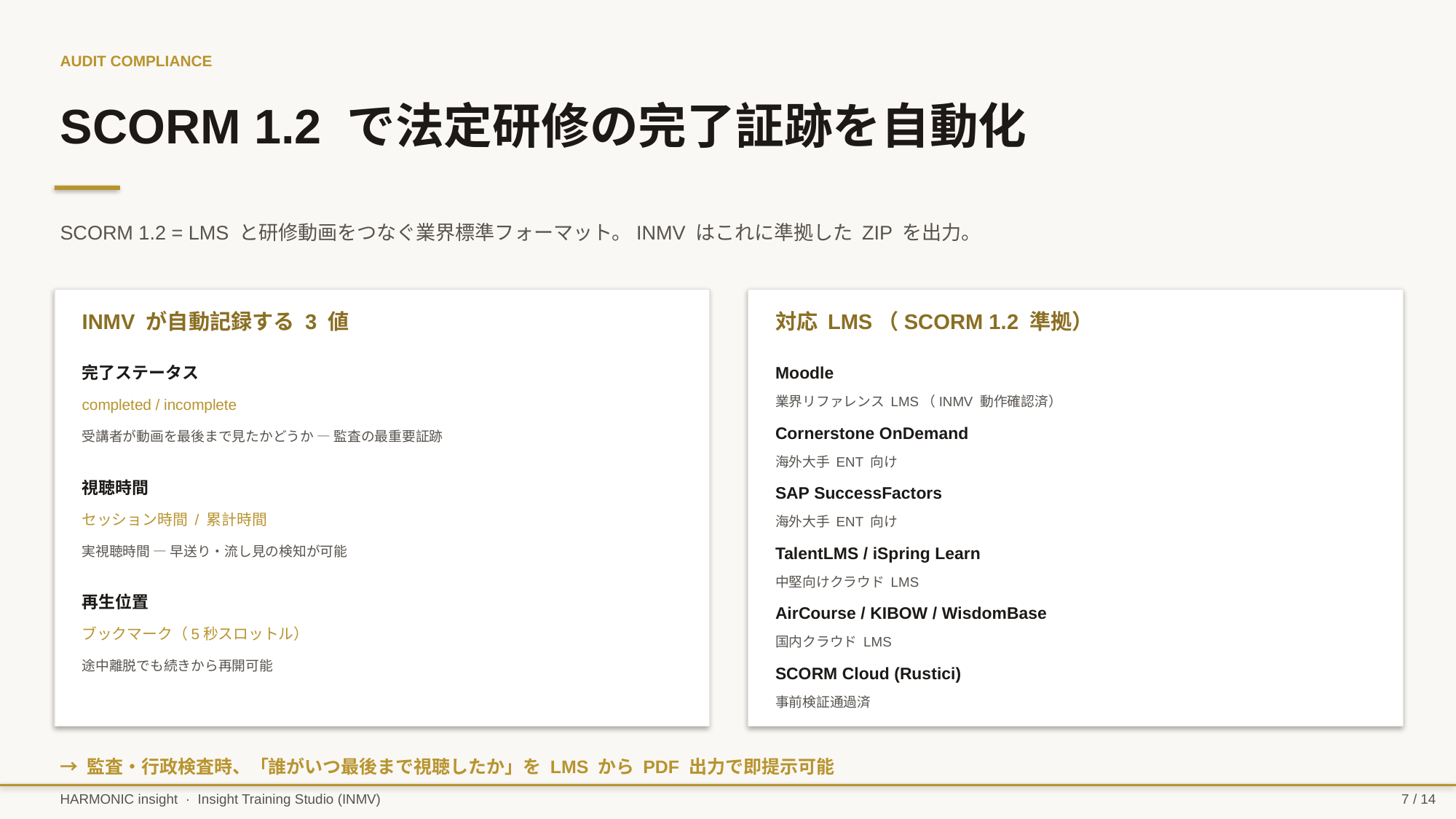

AUDIT COMPLIANCE
SCORM 1.2 で法定研修の完了証跡を自動化

SCORM 1.2 = LMS と研修動画をつなぐ業界標準フォーマット。INMV はこれに準拠した ZIP を出力。

INMV が自動記録する 3 値
対応 LMS（SCORM 1.2 準拠）
完了ステータス
Moodle
業界リファレンス LMS（INMV 動作確認済）
completed / incomplete
Cornerstone OnDemand
受講者が動画を最後まで見たかどうか — 監査の最重要証跡
海外大手 ENT 向け
視聴時間
SAP SuccessFactors
セッション時間 / 累計時間
海外大手 ENT 向け
実視聴時間 — 早送り・流し見の検知が可能
TalentLMS / iSpring Learn
中堅向けクラウド LMS
再生位置
AirCourse / KIBOW / WisdomBase
ブックマーク（5秒スロットル）
国内クラウド LMS
途中離脱でも続きから再開可能
SCORM Cloud (Rustici)
事前検証通過済
→ 監査・行政検査時、「誰がいつ最後まで視聴したか」を LMS から PDF 出力で即提示可能

HARMONIC insight  ·  Insight Training Studio (INMV)
7 / 14